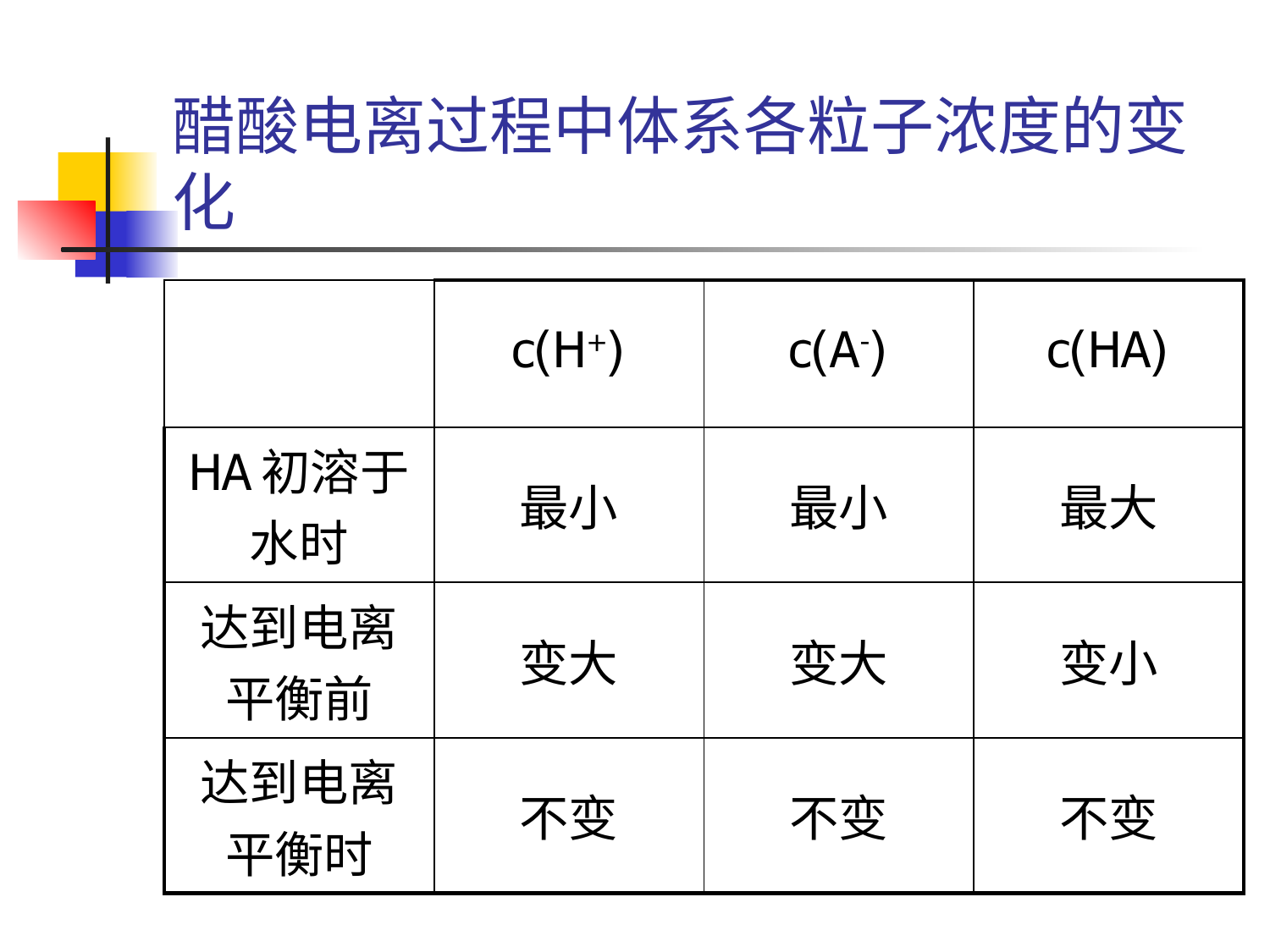

# 醋酸电离过程中体系各粒子浓度的变化
|  | c(H+) | c(A-) | c(HA) |
| --- | --- | --- | --- |
| HA初溶于水时 | 最小 | 最小 | 最大 |
| 达到电离平衡前 | 变大 | 变大 | 变小 |
| 达到电离平衡时 | 不变 | 不变 | 不变 |